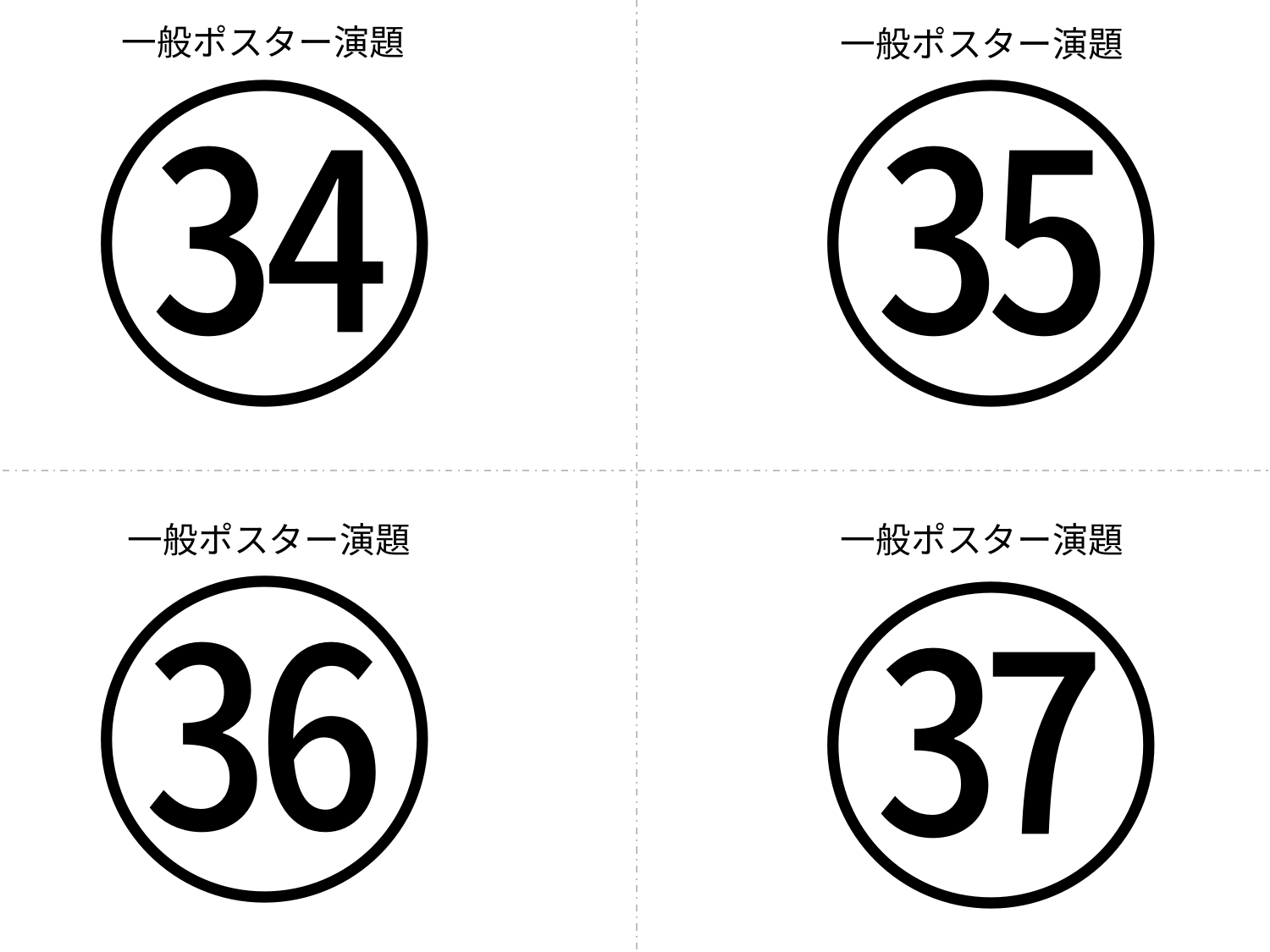

一般ポスター演題
一般ポスター演題
㉞
㉟
一般ポスター演題
一般ポスター演題
㊱
㊲